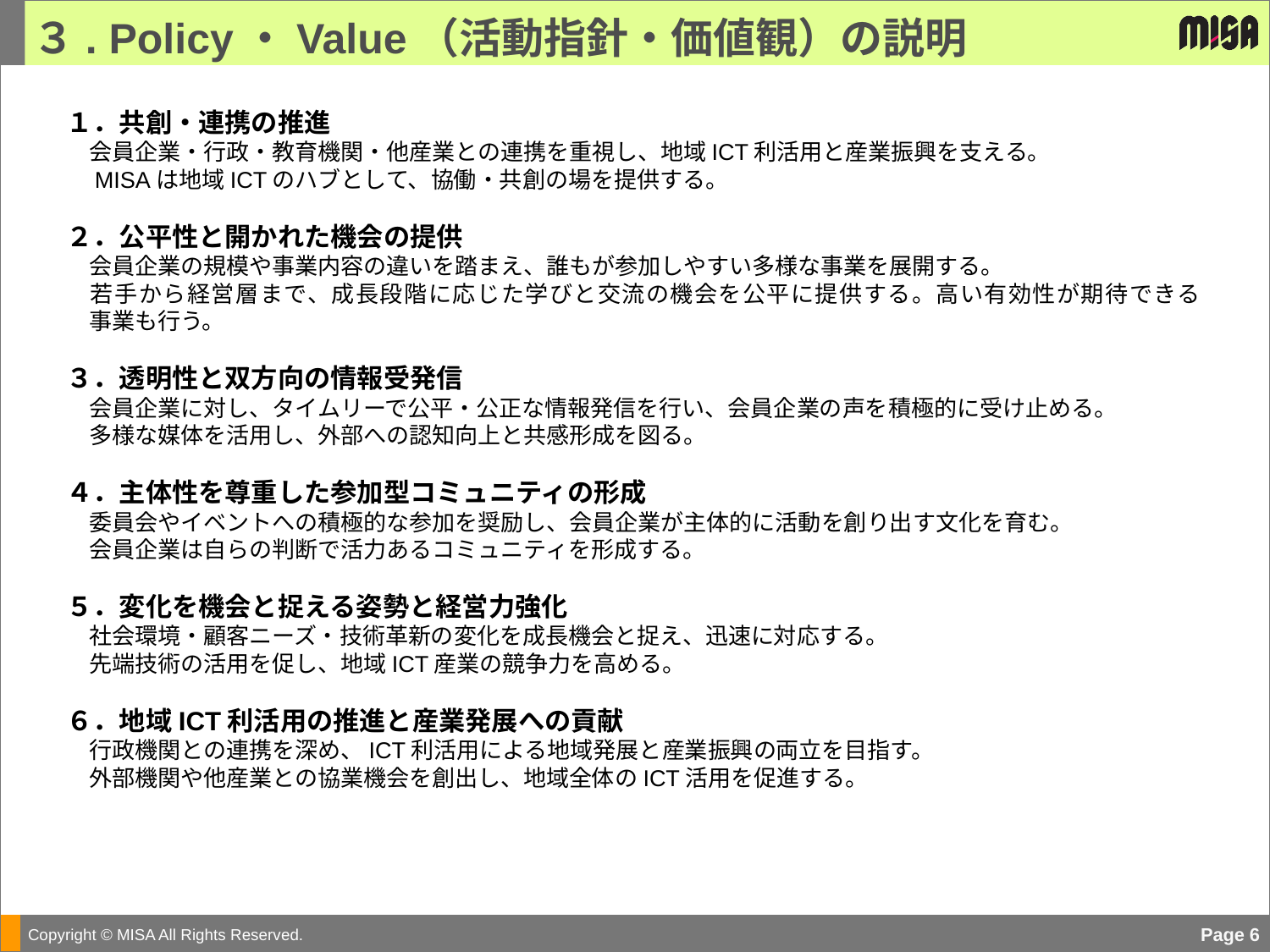

３. Policy・Value（活動指針・価値観）の説明
１．共創・連携の推進
　会員企業・行政・教育機関・他産業との連携を重視し、地域ICT利活用と産業振興を支える。
　MISAは地域ICTのハブとして、協働・共創の場を提供する。

２．公平性と開かれた機会の提供
　会員企業の規模や事業内容の違いを踏まえ、誰もが参加しやすい多様な事業を展開する。
　若手から経営層まで、成長段階に応じた学びと交流の機会を公平に提供する。高い有効性が期待できる
　事業も行う。

３．透明性と双方向の情報受発信
　会員企業に対し、タイムリーで公平・公正な情報発信を行い、会員企業の声を積極的に受け止める。
　多様な媒体を活用し、外部への認知向上と共感形成を図る。

４．主体性を尊重した参加型コミュニティの形成
　委員会やイベントへの積極的な参加を奨励し、会員企業が主体的に活動を創り出す文化を育む。
　会員企業は自らの判断で活力あるコミュニティを形成する。

５．変化を機会と捉える姿勢と経営力強化
　社会環境・顧客ニーズ・技術革新の変化を成長機会と捉え、迅速に対応する。
　先端技術の活用を促し、地域ICT産業の競争力を高める。

６．地域ICT利活用の推進と産業発展への貢献
　行政機関との連携を深め、ICT利活用による地域発展と産業振興の両立を目指す。
　外部機関や他産業との協業機会を創出し、地域全体のICT活用を促進する。